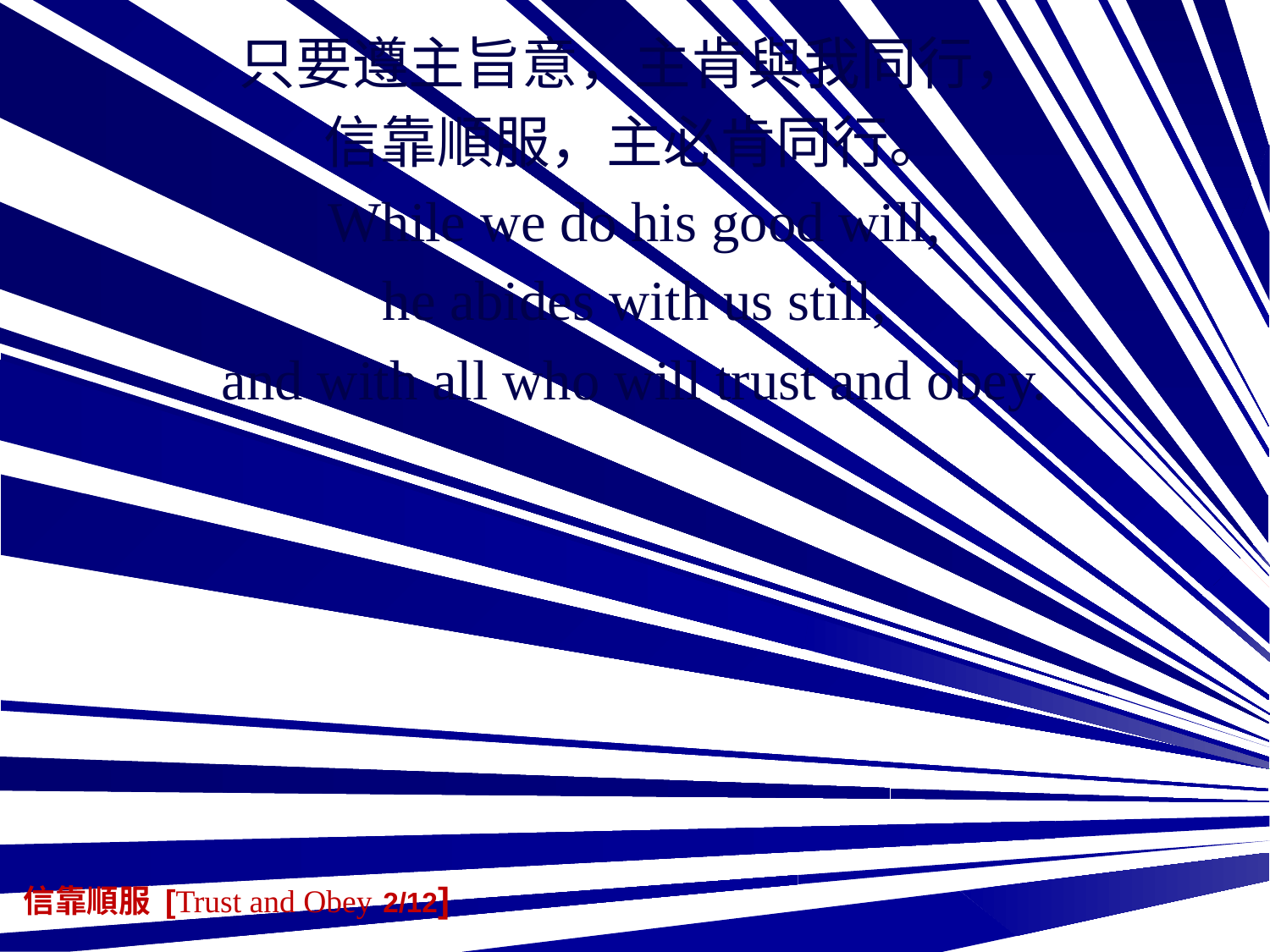

只要遵主旨意，主肯與我同行，
信靠順服，主必肯同行。
While we do his good will,
he abides with us still,
and with all who will trust and obey.
信靠順服 [Trust and Obey 2/12]